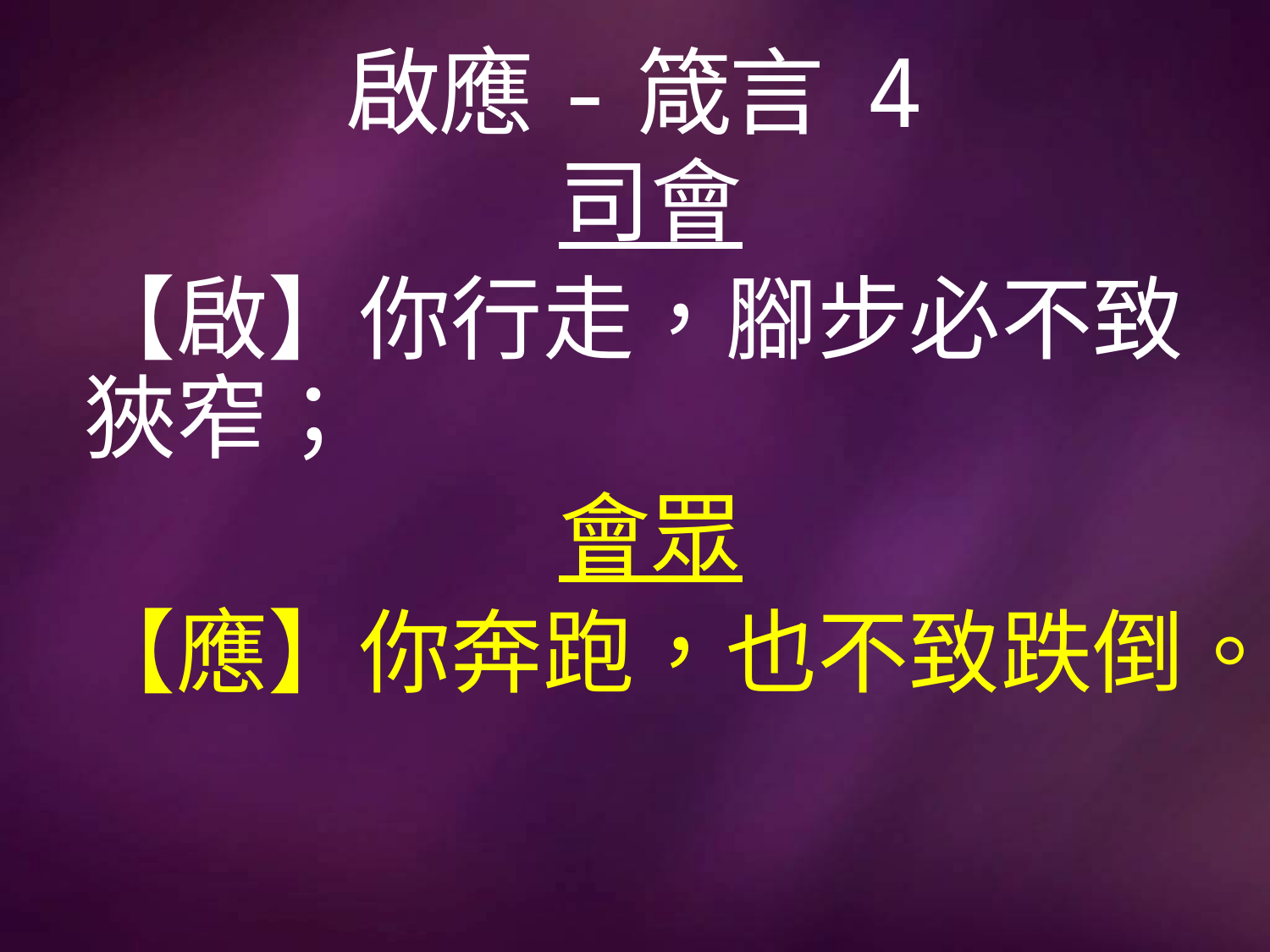

# 啟應-箴言 4
司會
【啟】你行走，腳步必不致狹窄；
會眾
【應】你奔跑，也不致跌倒。